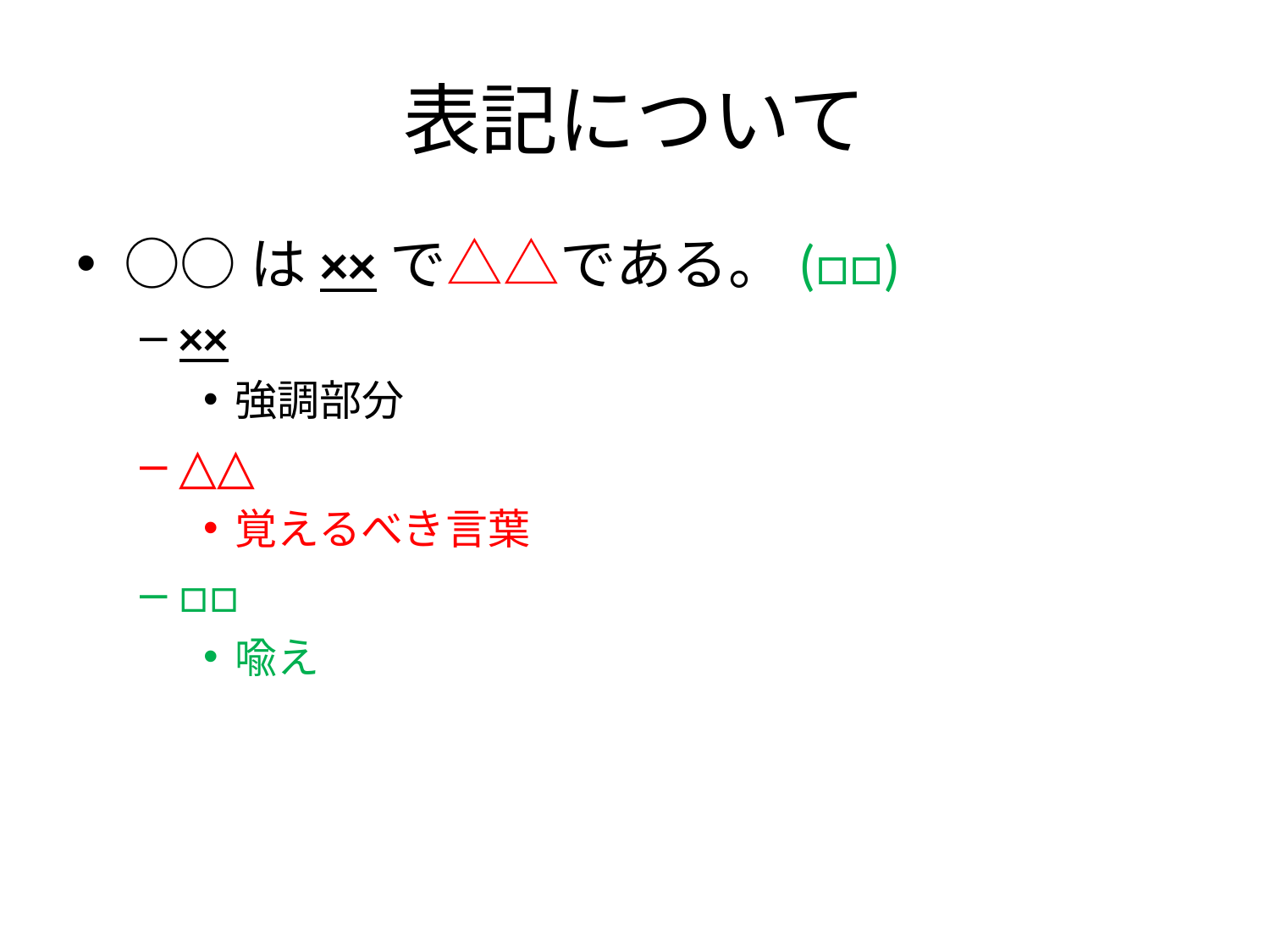

# 表記について
○○は××で△△である。(□□)
××
強調部分
△△
覚えるべき言葉
□□
喩え